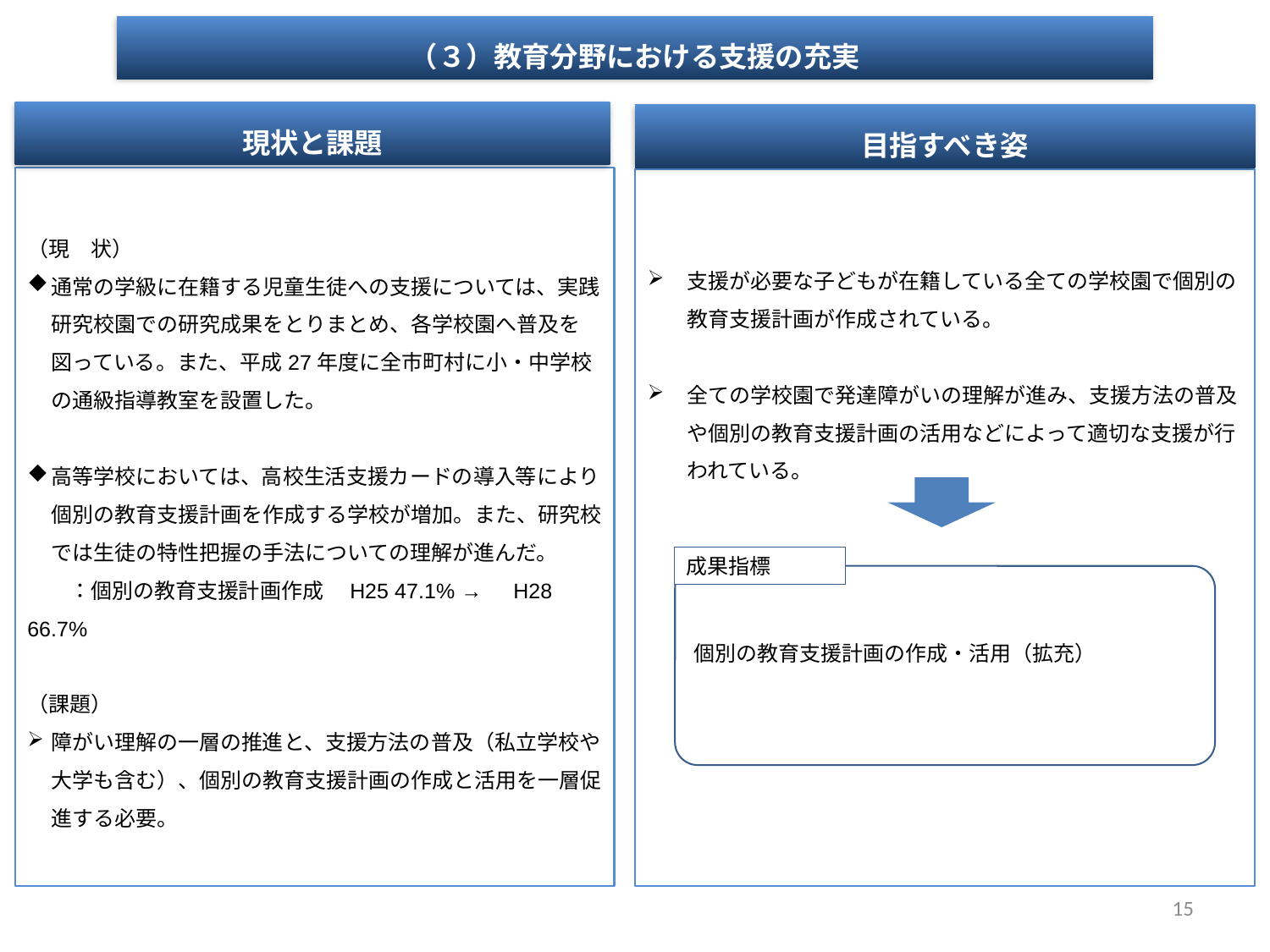

（３）教育分野における支援の充実
現状と課題
目指すべき姿
（現　状）
通常の学級に在籍する児童生徒への支援については、実践研究校園での研究成果をとりまとめ、各学校園へ普及を図っている。また、平成27年度に全市町村に小・中学校の通級指導教室を設置した。

高等学校においては、高校生活支援カードの導入等により個別の教育支援計画を作成する学校が増加。また、研究校では生徒の特性把握の手法についての理解が進んだ。
　　：個別の教育支援計画作成　H25 47.1% →　H28 66.7%

（課題）
障がい理解の一層の推進と、支援方法の普及（私立学校や大学も含む）、個別の教育支援計画の作成と活用を一層促進する必要。

支援が必要な子どもが在籍している全ての学校園で個別の教育支援計画が作成されている。

全ての学校園で発達障がいの理解が進み、支援方法の普及や個別の教育支援計画の活用などによって適切な支援が行われている。

成果指標
個別の教育支援計画の作成・活用（拡充）

15